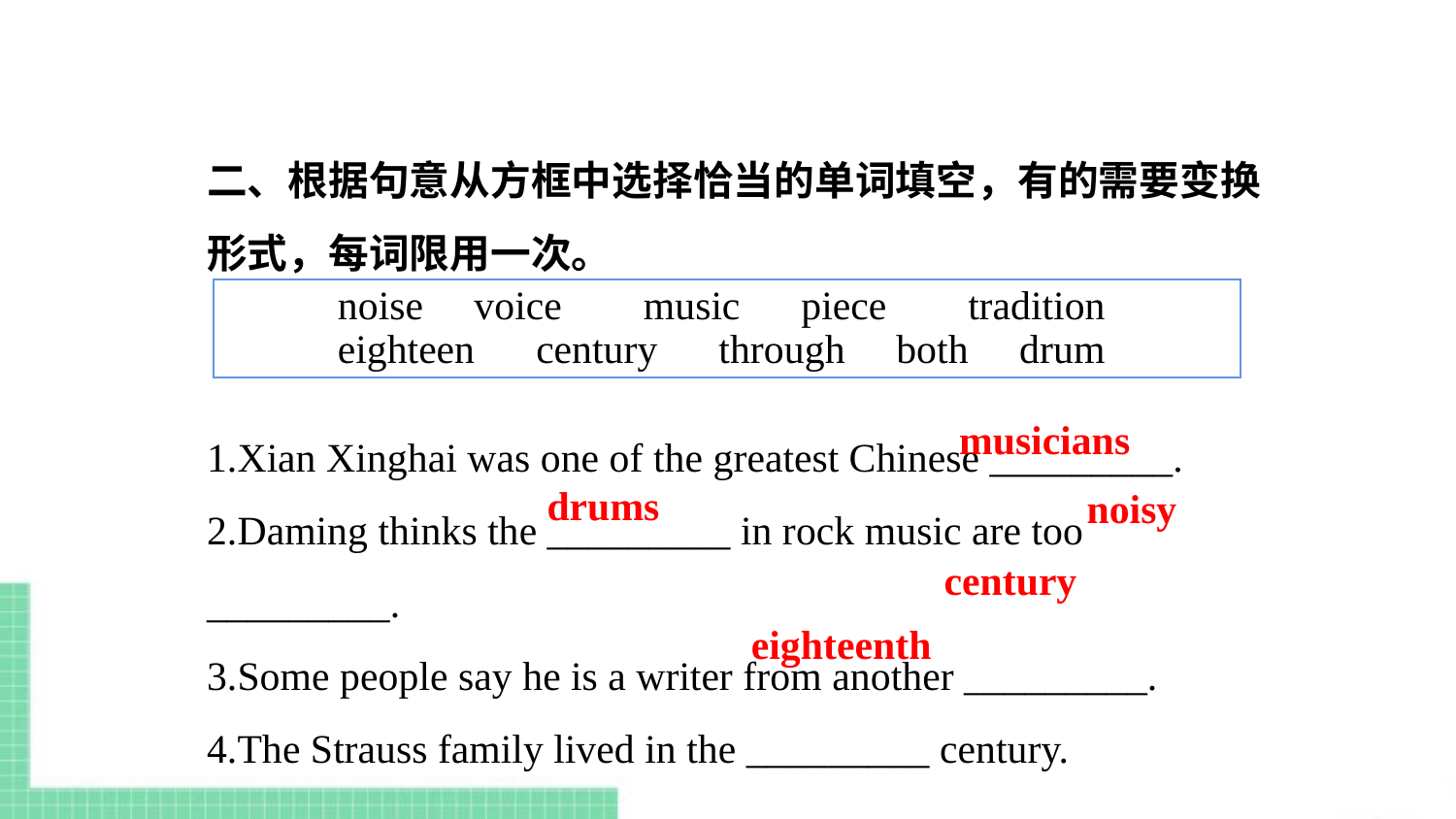

二、根据句意从方框中选择恰当的单词填空，有的需要变换形式，每词限用一次。

1.Xian Xinghai was one of the greatest Chinese _________.
2.Daming thinks the _________ in rock music are too _________.
3.Some people say he is a writer from another _________.
4.The Strauss family lived in the _________ century.
noise     voice        music      piece        tradition
eighteen      century      through     both     drum
musicians
drums
noisy
century
eighteenth